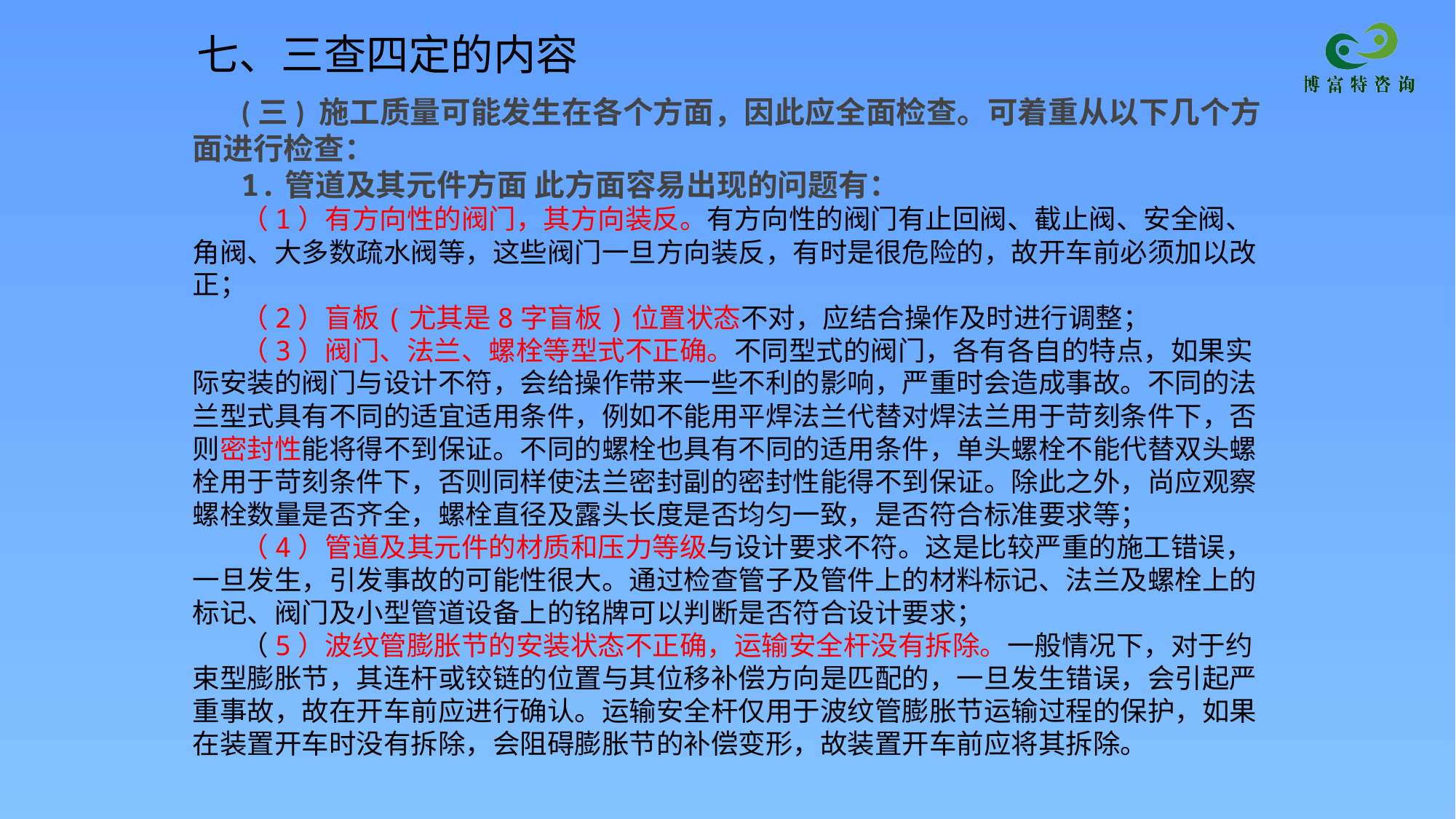

七、三查四定的内容
(三) 施工质量可能发生在各个方面，因此应全面检查。可着重从以下几个方面进行检查：
1.管道及其元件方面 此方面容易出现的问题有：
（1）有方向性的阀门，其方向装反。有方向性的阀门有止回阀、截止阀、安全阀、角阀、大多数疏水阀等，这些阀门一旦方向装反，有时是很危险的，故开车前必须加以改正；
（2）盲板(尤其是8字盲板)位置状态不对，应结合操作及时进行调整；
（3）阀门、法兰、螺栓等型式不正确。不同型式的阀门，各有各自的特点，如果实际安装的阀门与设计不符，会给操作带来一些不利的影响，严重时会造成事故。不同的法兰型式具有不同的适宜适用条件，例如不能用平焊法兰代替对焊法兰用于苛刻条件下，否则密封性能将得不到保证。不同的螺栓也具有不同的适用条件，单头螺栓不能代替双头螺栓用于苛刻条件下，否则同样使法兰密封副的密封性能得不到保证。除此之外，尚应观察螺栓数量是否齐全，螺栓直径及露头长度是否均匀一致，是否符合标准要求等；
（4）管道及其元件的材质和压力等级与设计要求不符。这是比较严重的施工错误，一旦发生，引发事故的可能性很大。通过检查管子及管件上的材料标记、法兰及螺栓上的标记、阀门及小型管道设备上的铭牌可以判断是否符合设计要求；
（5）波纹管膨胀节的安装状态不正确，运输安全杆没有拆除。一般情况下，对于约束型膨胀节，其连杆或铰链的位置与其位移补偿方向是匹配的，一旦发生错误，会引起严重事故，故在开车前应进行确认。运输安全杆仅用于波纹管膨胀节运输过程的保护，如果在装置开车时没有拆除，会阻碍膨胀节的补偿变形，故装置开车前应将其拆除。